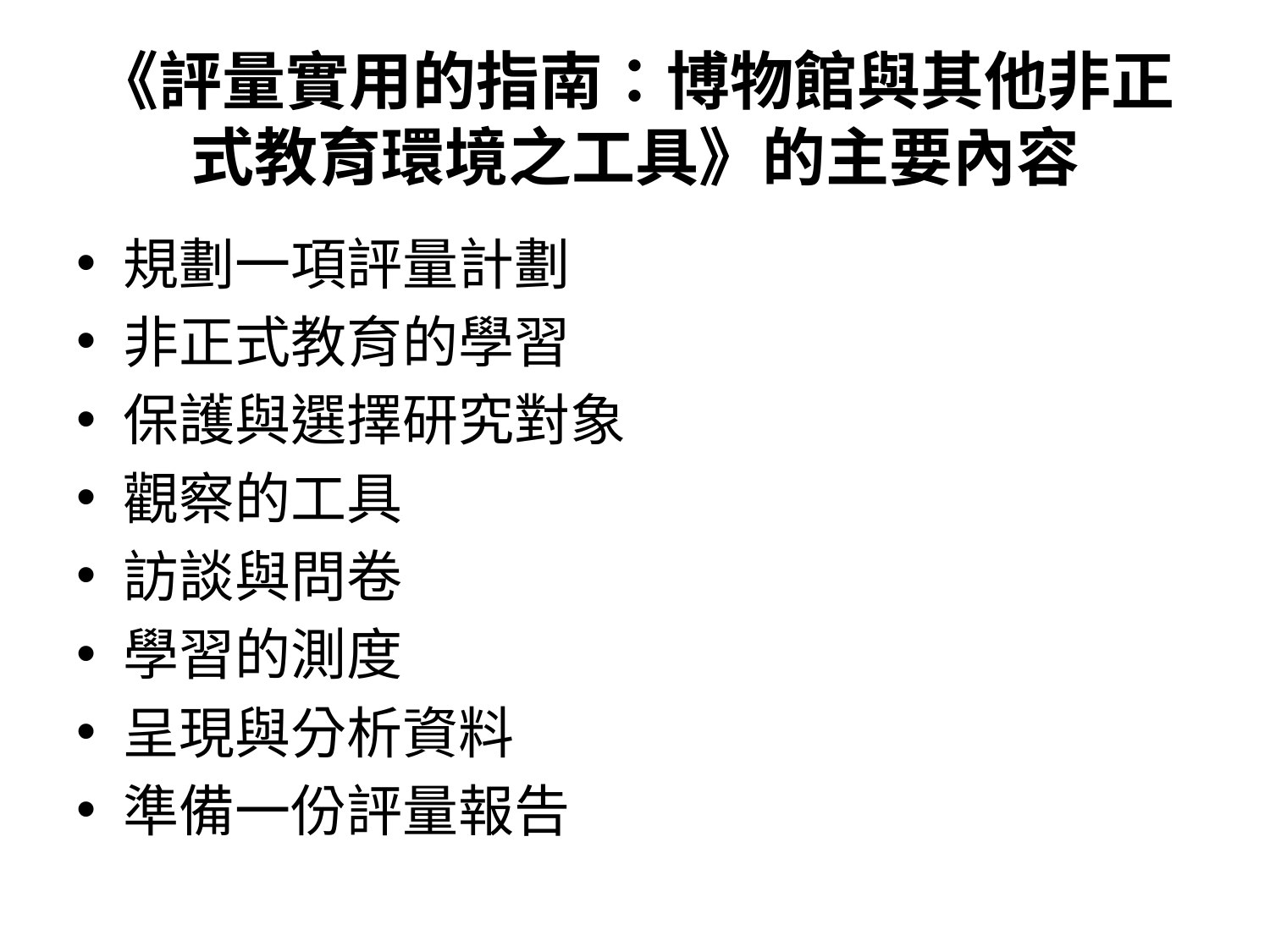

# 《評量實用的指南：博物館與其他非正式教育環境之工具》的主要內容
規劃一項評量計劃
非正式教育的學習
保護與選擇研究對象
觀察的工具
訪談與問卷
學習的測度
呈現與分析資料
準備一份評量報告